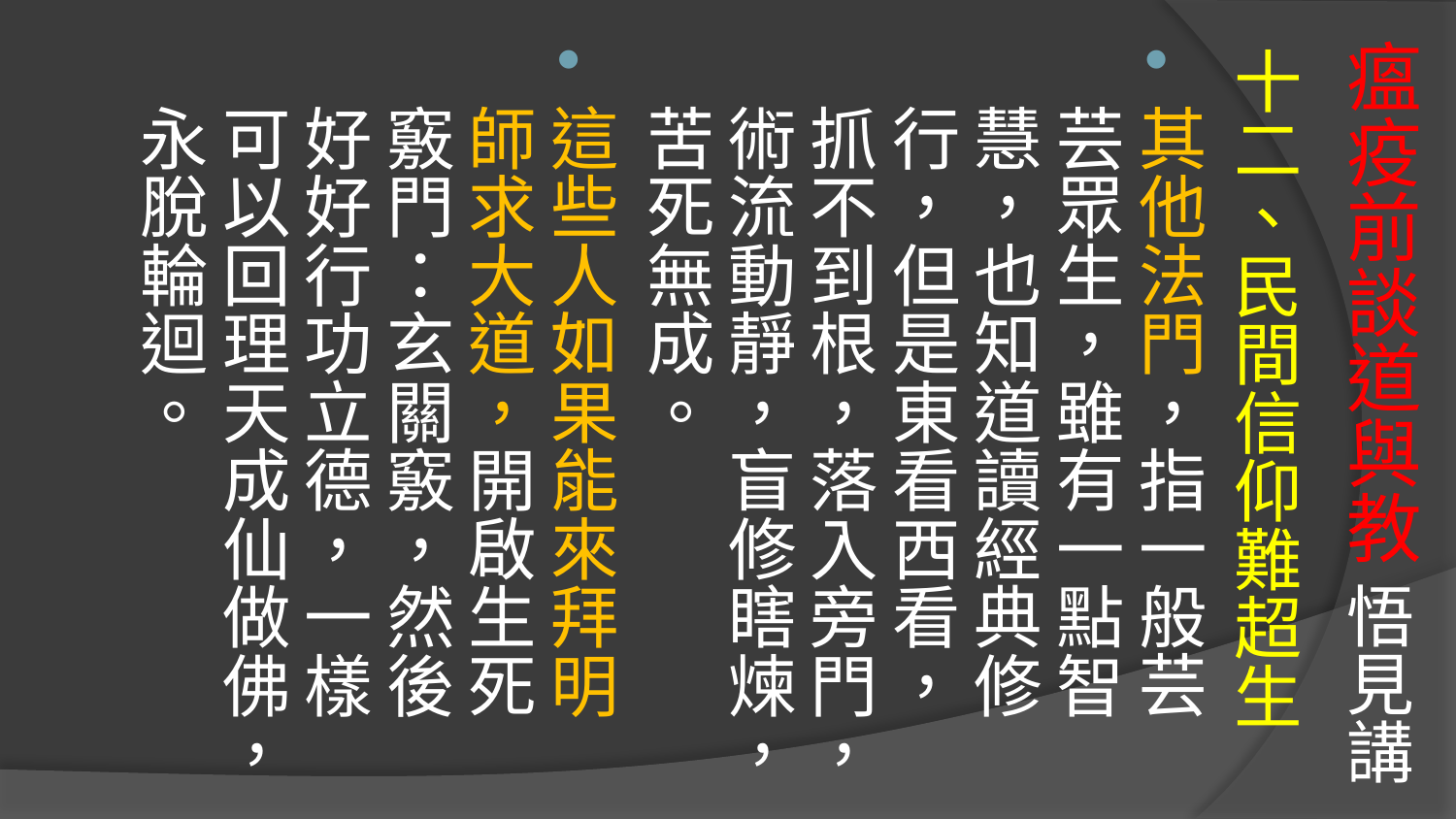

十二、民間信仰難超生
其他法門，指一般芸芸眾生，雖有一點智慧，也知道讀經典修行，但是東看西看，抓不到根，落入旁門，術流動靜，盲修瞎煉，苦死無成。
這些人如果能來拜明師求大道，開啟生死竅門：玄關竅，然後好好行功立德，一樣可以回理天成仙做佛，永脫輪迴。

# 瘟疫前談道與教 悟見講